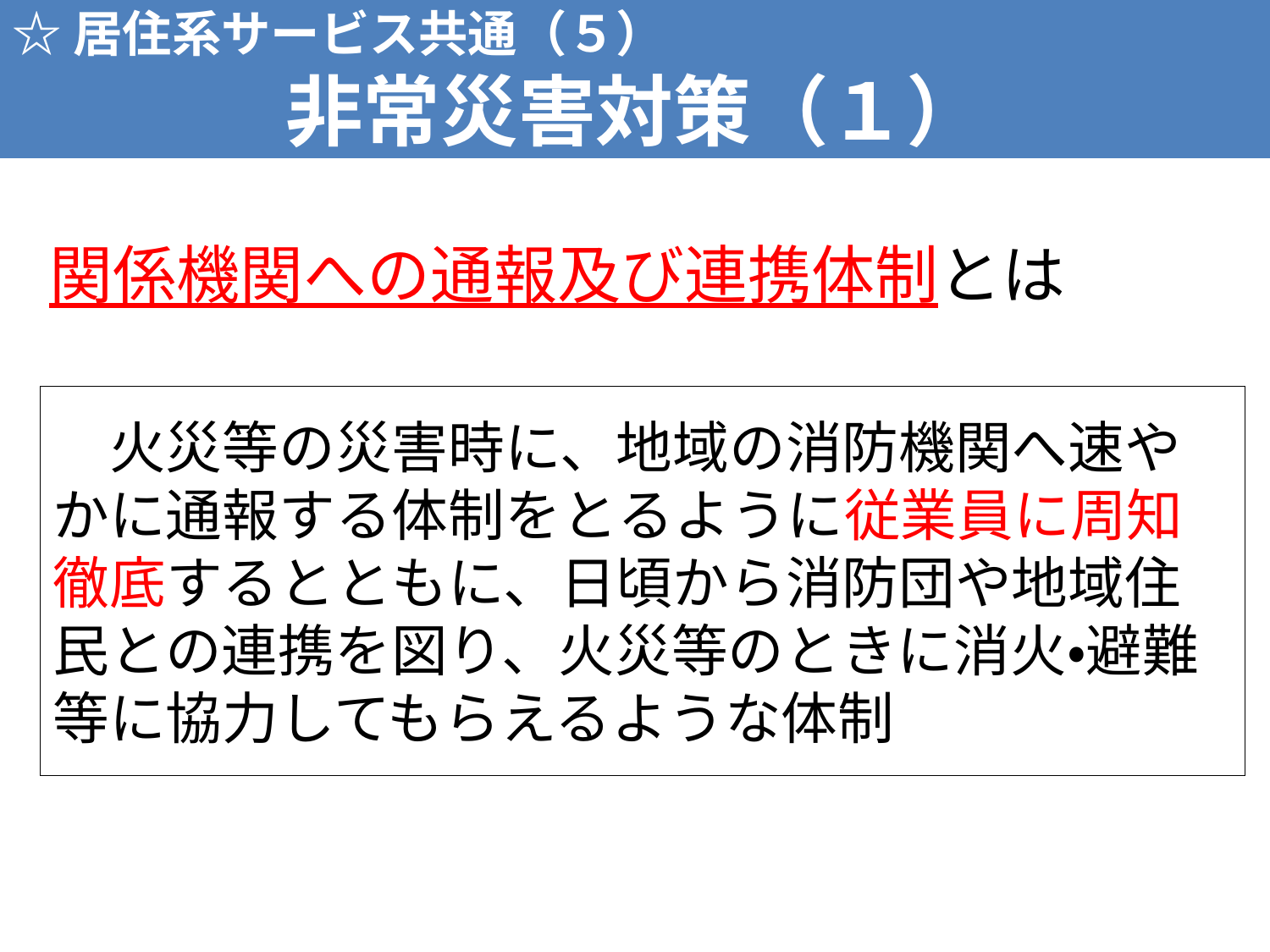

# 非常災害対策
☆居住系サービス共通（５）
非常災害対策（１）
関係機関への通報及び連携体制とは
　火災等の災害時に、地域の消防機関へ速やかに通報する体制をとるように従業員に周知徹底するとともに、日頃から消防団や地域住民との連携を図り、火災等のときに消火・避難等に協力してもらえるような体制